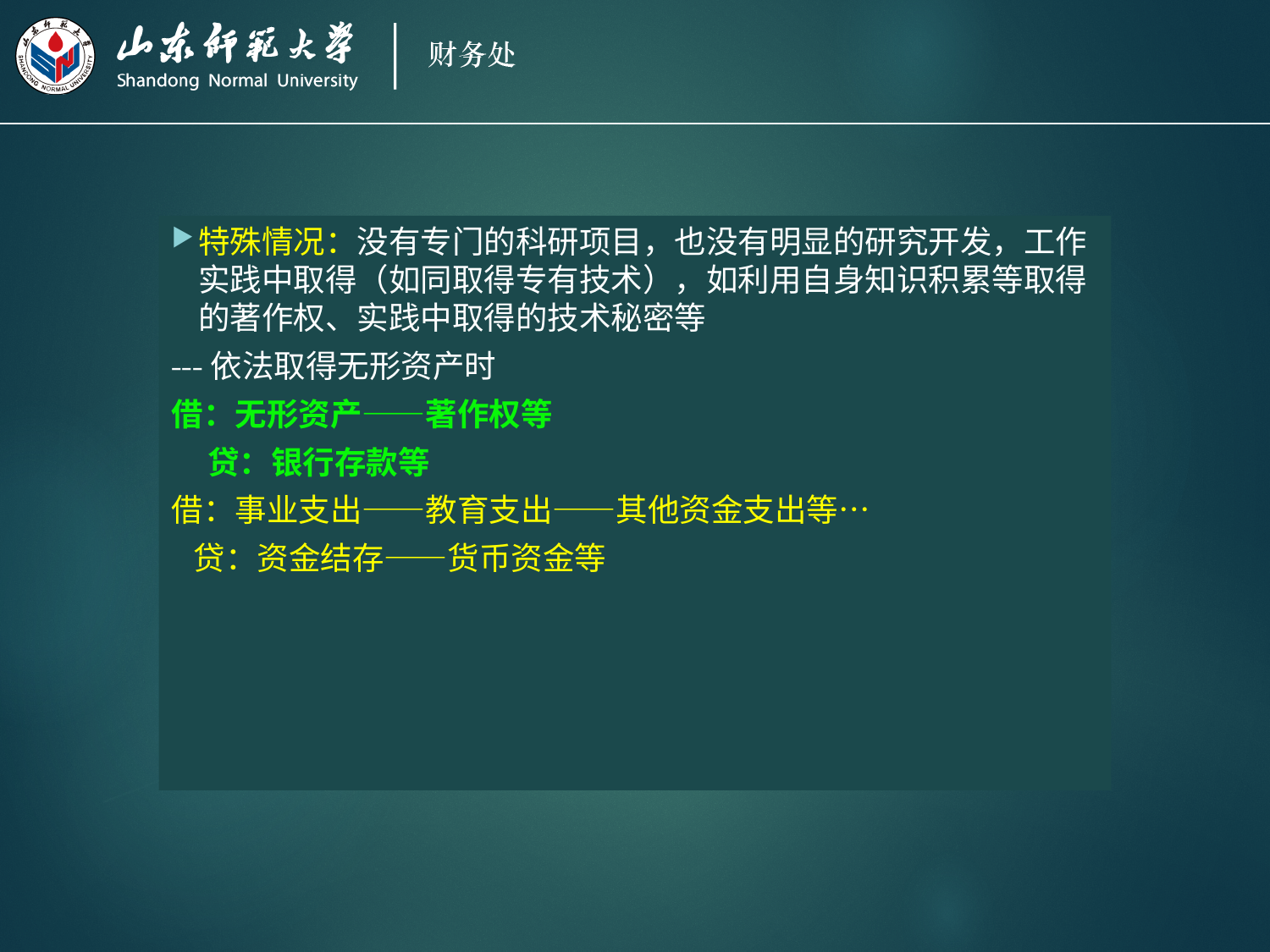

特殊情况：没有专门的科研项目，也没有明显的研究开发，工作实践中取得（如同取得专有技术），如利用自身知识积累等取得的著作权、实践中取得的技术秘密等
---依法取得无形资产时
借：无形资产——著作权等
    贷：银行存款等
借：事业支出——教育支出——其他资金支出等…
  贷：资金结存——货币资金等